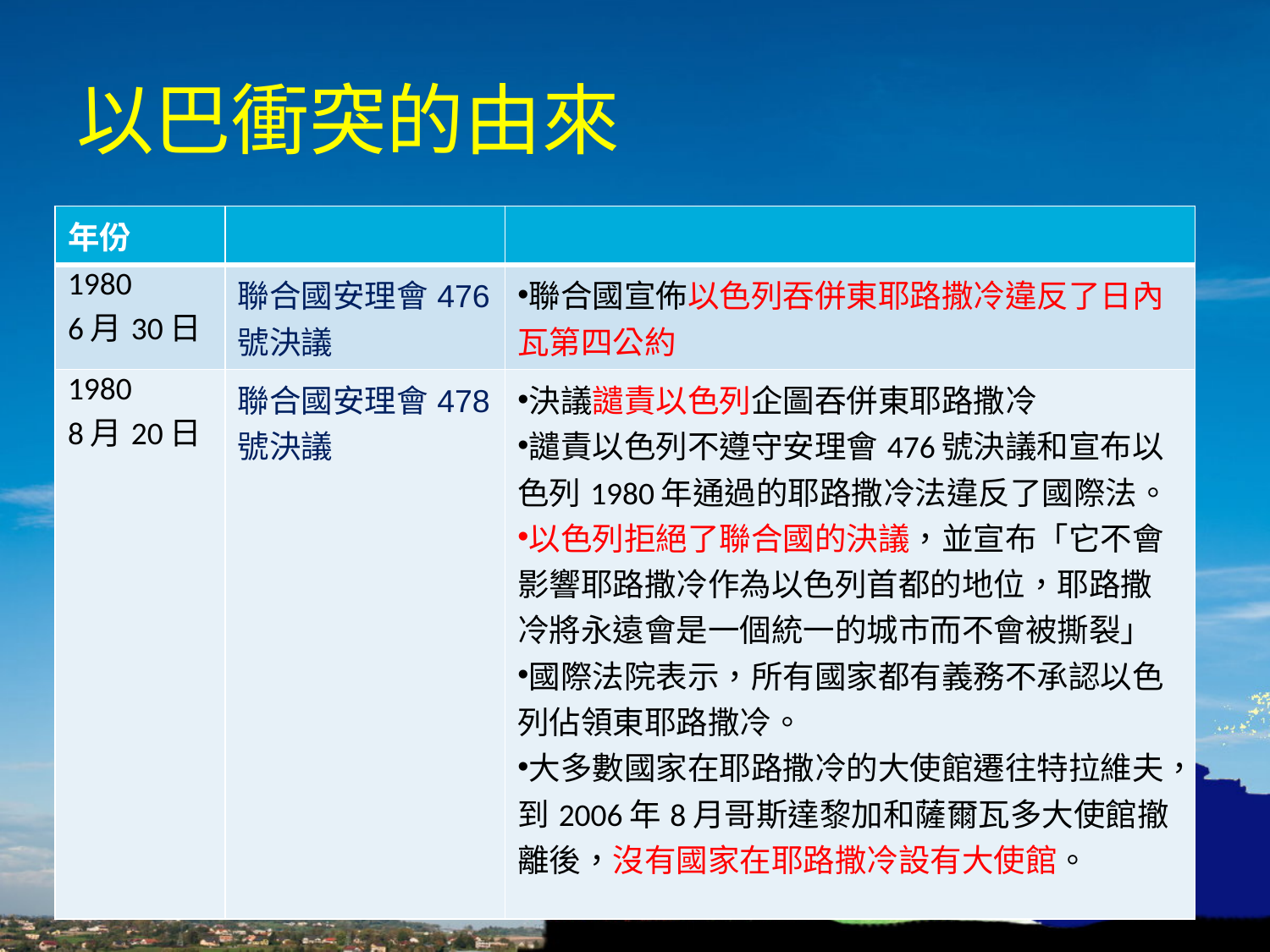

# 以巴衝突的由來
| 年份 |  |  |
| --- | --- | --- |
| 1980 6月30日 | 聯合國安理會476號決議 | 聯合國宣佈以色列吞併東耶路撒冷違反了日內瓦第四公約 |
| 1980 8月20日 | 聯合國安理會478號決議 | 決議譴責以色列企圖吞併東耶路撒冷 譴責以色列不遵守安理會476號決議和宣布以色列1980年通過的耶路撒冷法違反了國際法。 以色列拒絕了聯合國的決議，並宣布「它不會影響耶路撒冷作為以色列首都的地位，耶路撒冷將永遠會是一個統一的城市而不會被撕裂」 國際法院表示，所有國家都有義務不承認以色列佔領東耶路撒冷。 大多數國家在耶路撒冷的大使館遷往特拉維夫，到2006年8月哥斯達黎加和薩爾瓦多大使館撤離後，沒有國家在耶路撒冷設有大使館。 |